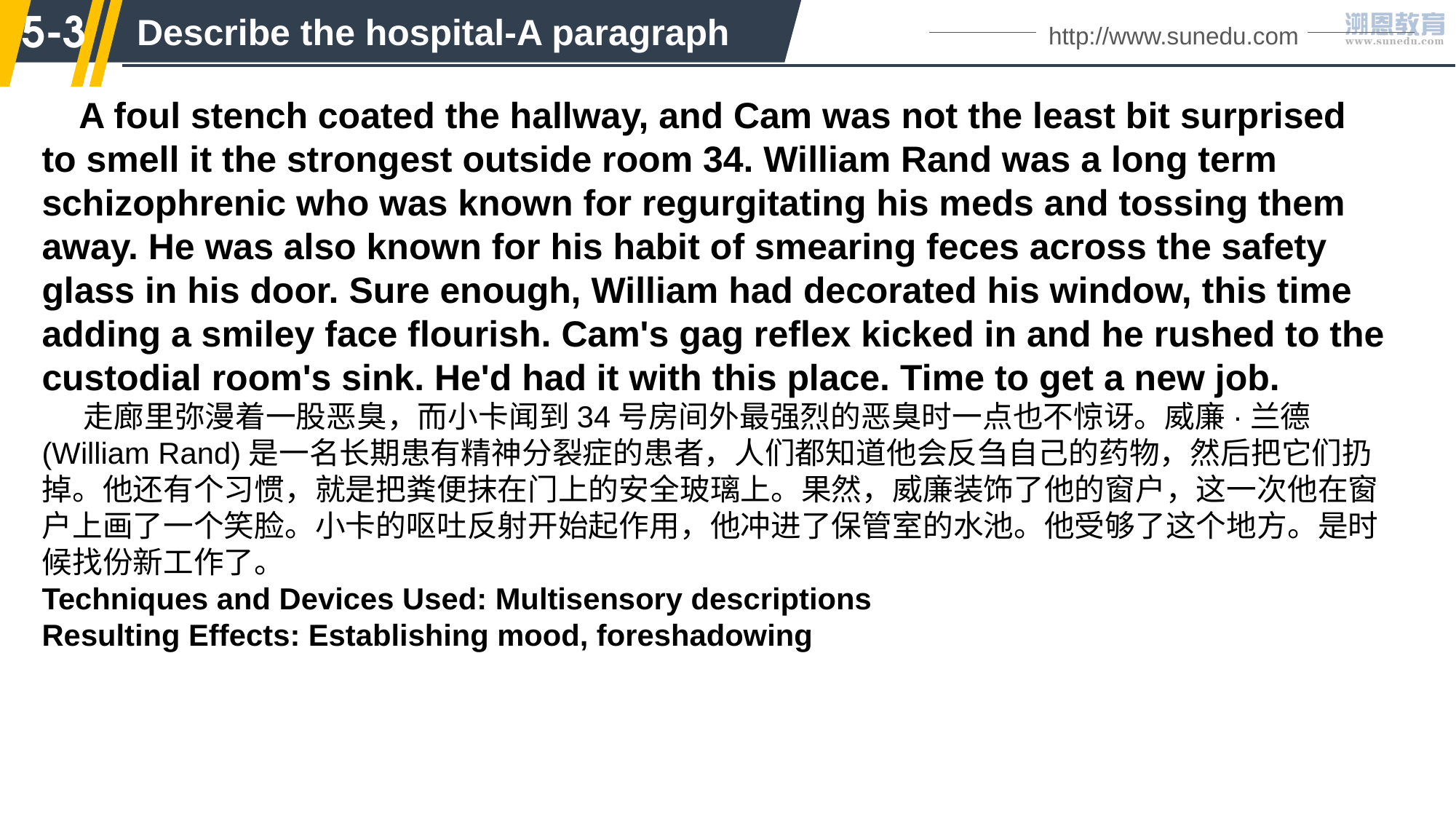

5-3

Describe the hospital-A paragraph
http://www.sunedu.com
    A foul stench coated the hallway, and Cam was not the least bit surprised to smell it the strongest outside room 34. William Rand was a long term schizophrenic who was known for regurgitating his meds and tossing them away. He was also known for his habit of smearing feces across the safety glass in his door. Sure enough, William had decorated his window, this time adding a smiley face flourish. Cam's gag reflex kicked in and he rushed to the custodial room's sink. He'd had it with this place. Time to get a new job.
     走廊里弥漫着一股恶臭，而小卡闻到34号房间外最强烈的恶臭时一点也不惊讶。威廉·兰德(William Rand)是一名长期患有精神分裂症的患者，人们都知道他会反刍自己的药物，然后把它们扔掉。他还有个习惯，就是把粪便抹在门上的安全玻璃上。果然，威廉装饰了他的窗户，这一次他在窗户上画了一个笑脸。小卡的呕吐反射开始起作用，他冲进了保管室的水池。他受够了这个地方。是时候找份新工作了。
Techniques and Devices Used: Multisensory descriptions
Resulting Effects: Establishing mood, foreshadowing